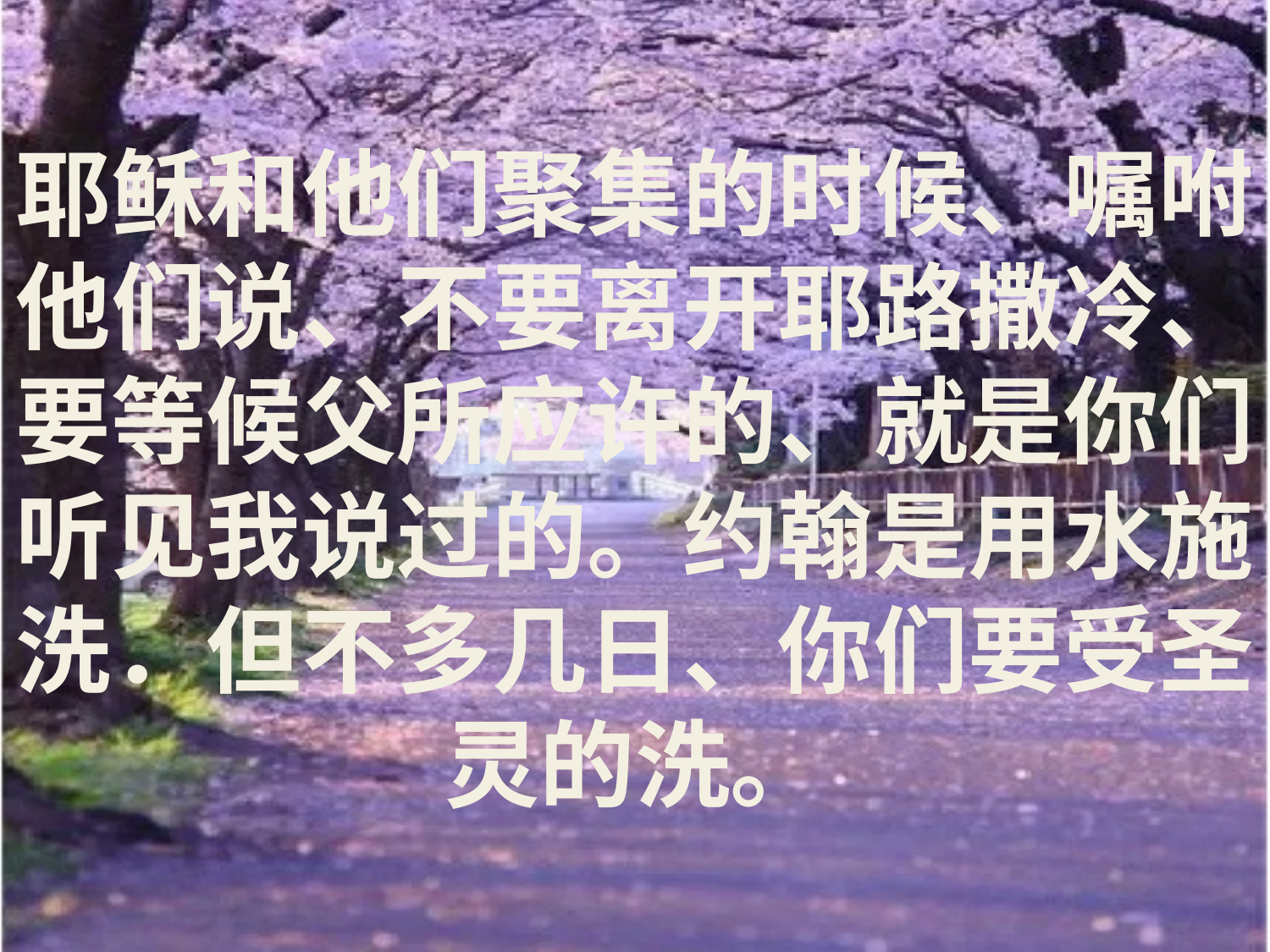

# 耶稣和他们聚集的时候、嘱咐他们说、不要离开耶路撒冷、要等候父所应许的、就是你们听见我说过的。约翰是用水施洗．但不多几日、你们要受圣灵的洗。